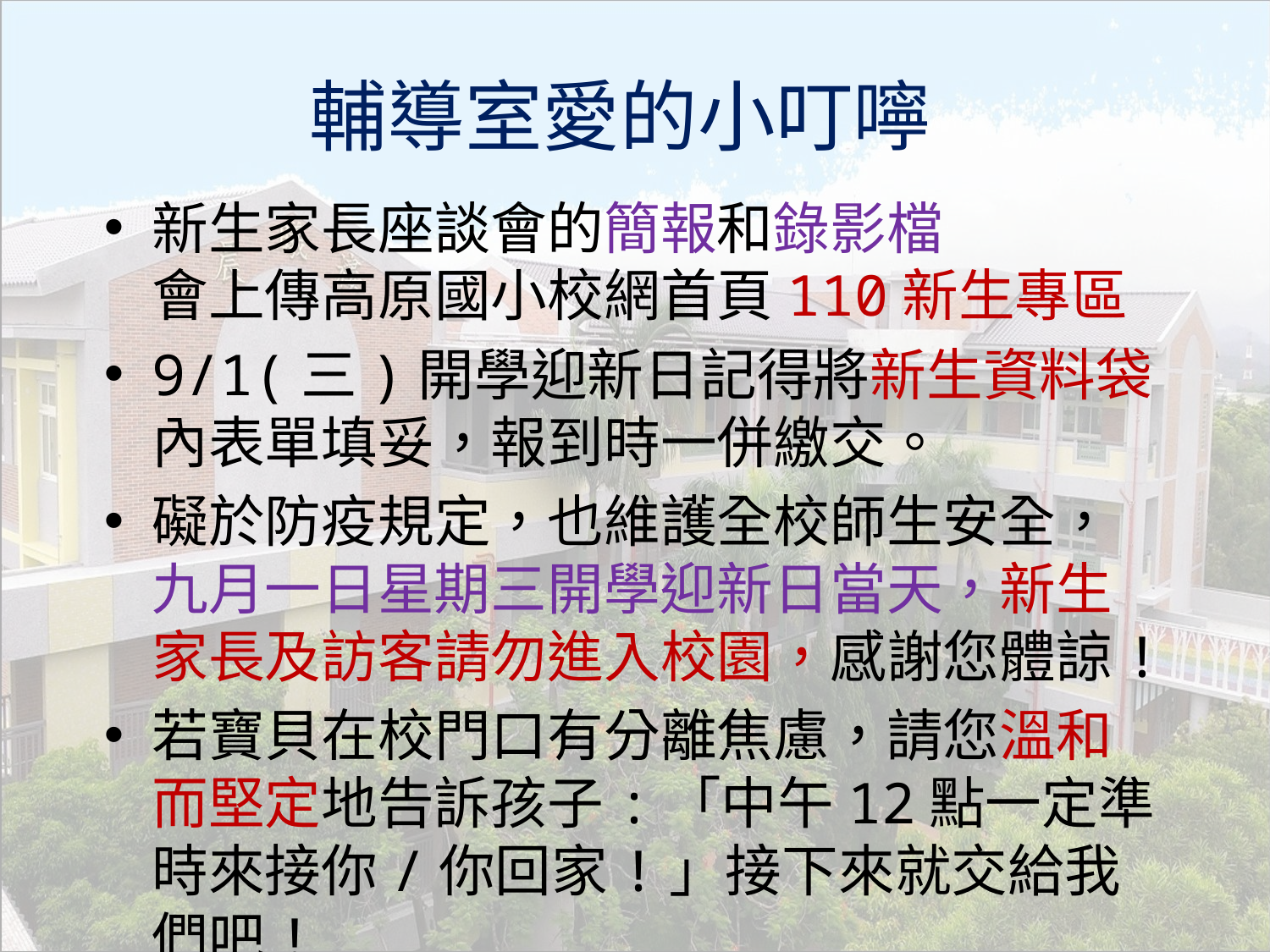

# 輔導室愛的小叮嚀
新生家長座談會的簡報和錄影檔
會上傳高原國小校網首頁110新生專區
9/1(三)開學迎新日記得將新生資料袋內表單填妥，報到時一併繳交。
礙於防疫規定，也維護全校師生安全，九月一日星期三開學迎新日當天，新生家長及訪客請勿進入校園，感謝您體諒!
若寶貝在校門口有分離焦慮，請您溫和而堅定地告訴孩子:「中午12點一定準時來接你/你回家!」接下來就交給我們吧!